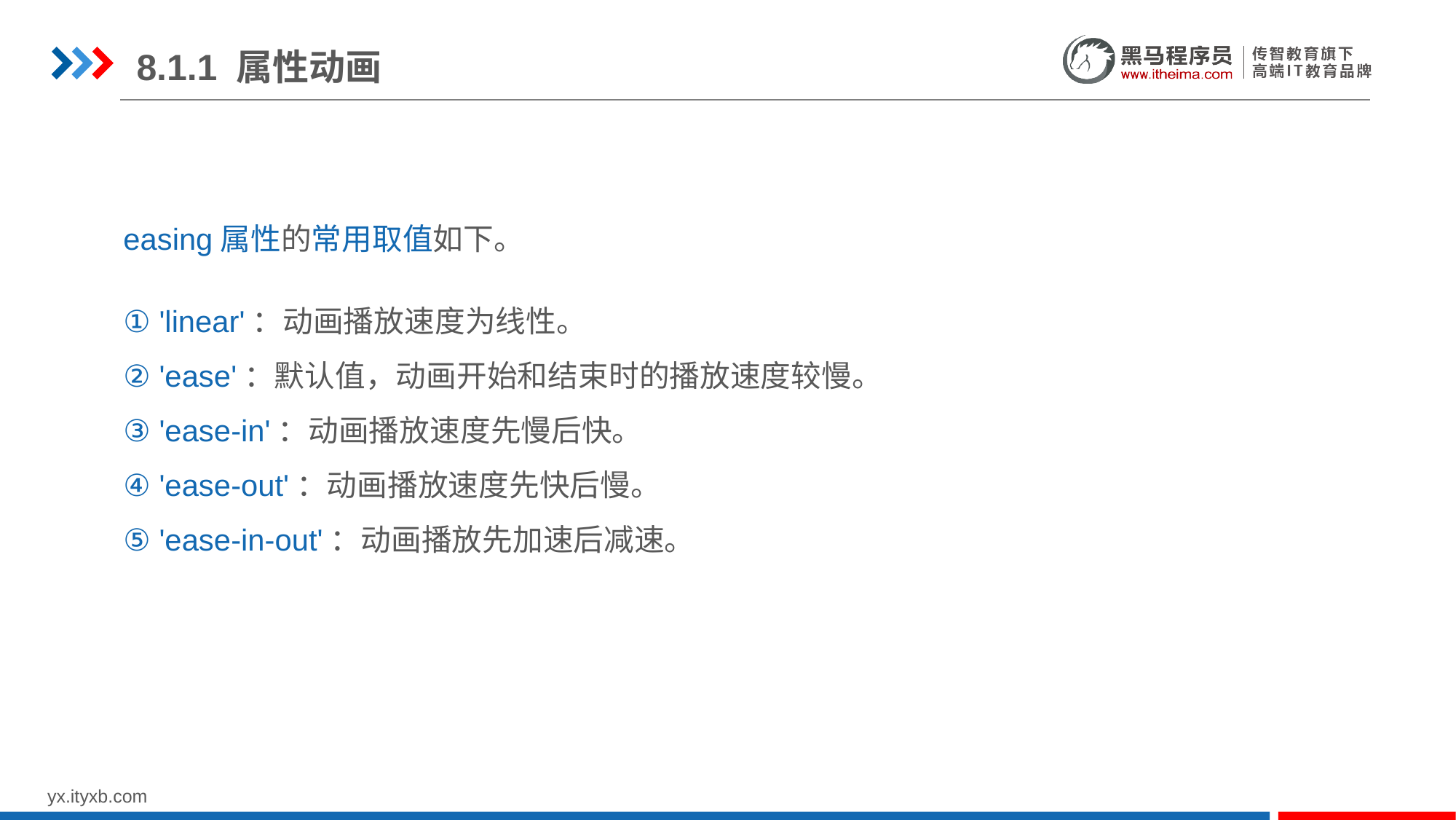

8.1.1 属性动画
easing属性的常用取值如下。

① 'linear'：动画播放速度为线性。
② 'ease'：默认值，动画开始和结束时的播放速度较慢。
③ 'ease-in'：动画播放速度先慢后快。
④ 'ease-out'：动画播放速度先快后慢。
⑤ 'ease-in-out'：动画播放先加速后减速。